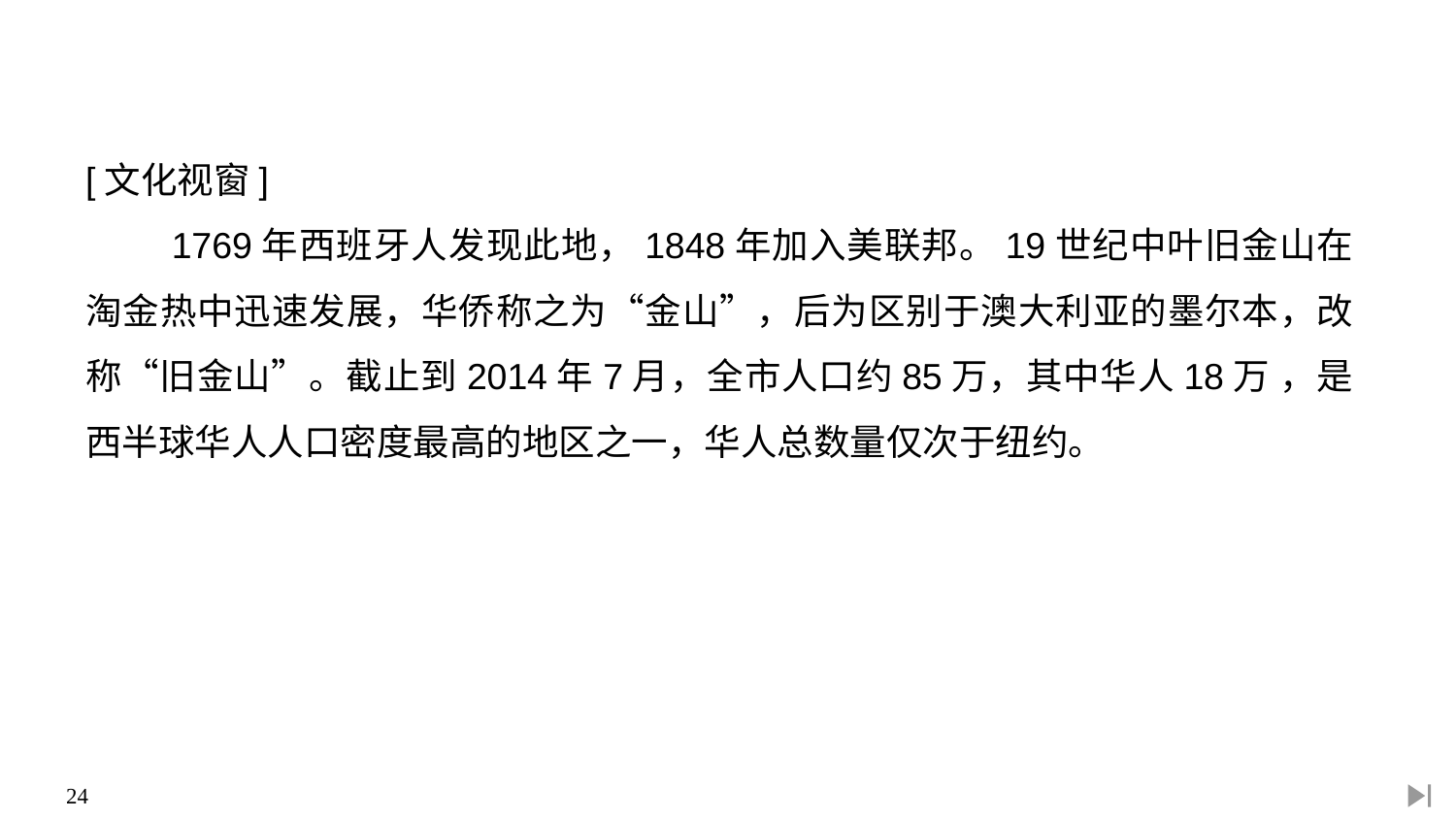

[文化视窗]
1769年西班牙人发现此地，1848年加入美联邦。19世纪中叶旧金山在淘金热中迅速发展，华侨称之为“金山”，后为区别于澳大利亚的墨尔本，改称“旧金山”。截止到2014年7月，全市人口约85万，其中华人18万 ，是西半球华人人口密度最高的地区之一，华人总数量仅次于纽约。